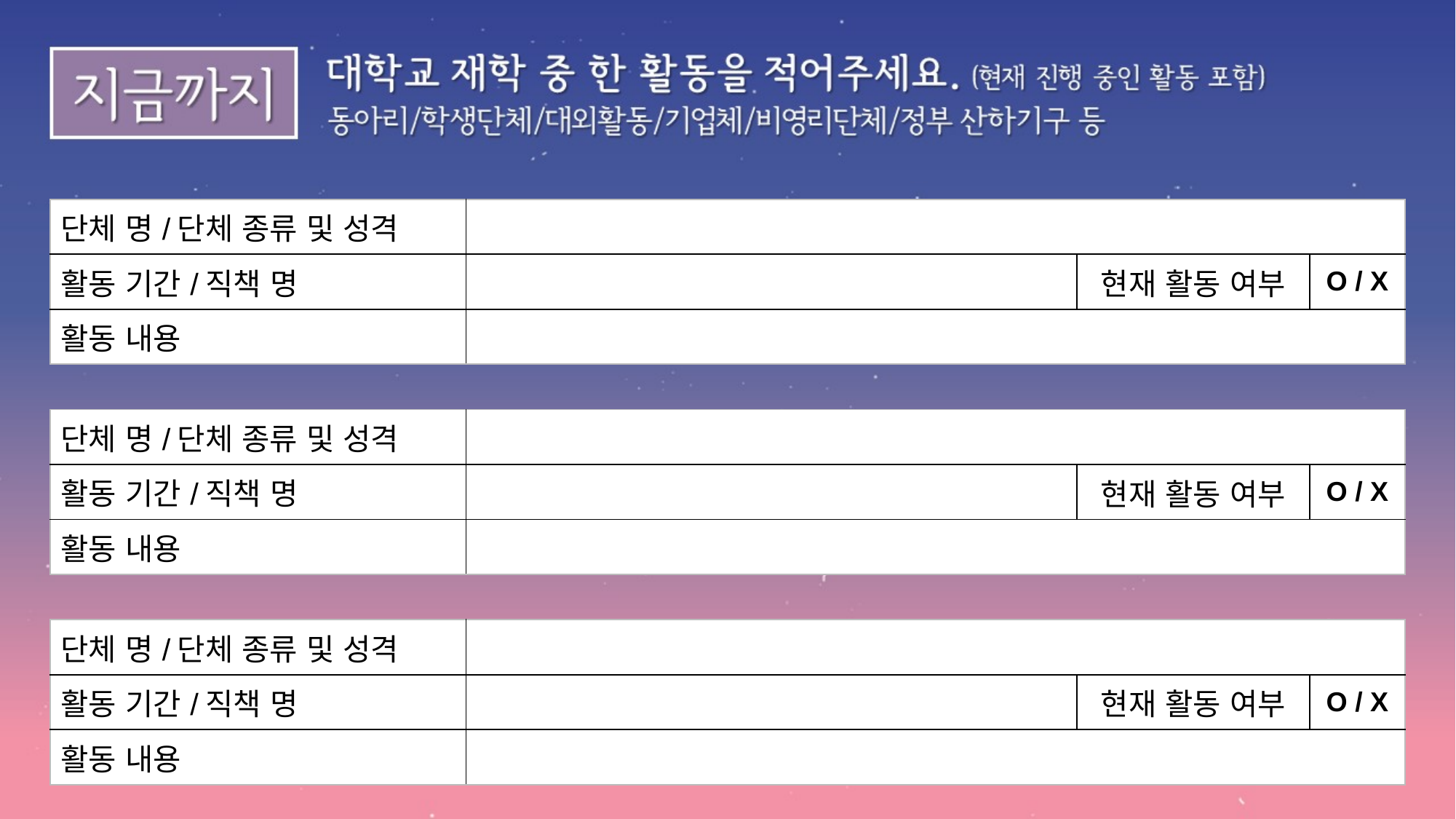

| 단체 명/단체 종류 및 성격 |  |  |  |
| --- | --- | --- | --- |
| 활동 기간/직책 명 |  | 현재 활동 여부 | O / X |
| 활동 내용 |  |  |  |
| 단체 명/단체 종류 및 성격 |  |  |  |
| --- | --- | --- | --- |
| 활동 기간/직책 명 |  | 현재 활동 여부 | O / X |
| 활동 내용 |  |  |  |
| 단체 명/단체 종류 및 성격 |  |  |  |
| --- | --- | --- | --- |
| 활동 기간/직책 명 |  | 현재 활동 여부 | O / X |
| 활동 내용 |  |  |  |